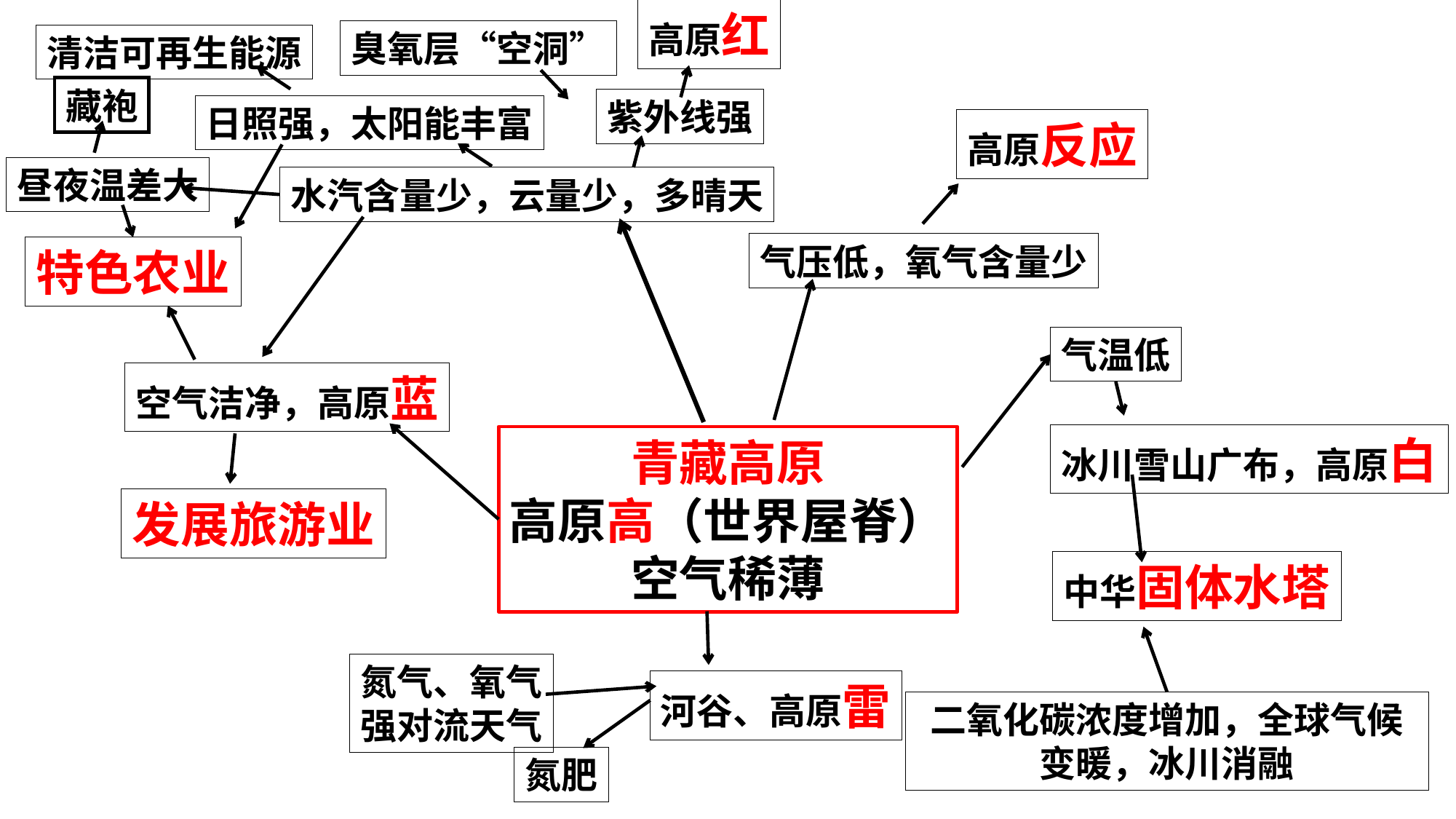

高原红
臭氧层“空洞”
清洁可再生能源
藏袍
紫外线强
日照强，太阳能丰富
高原反应
昼夜温差大
水汽含量少，云量少，多晴天
气压低，氧气含量少
特色农业
气温低
空气洁净，高原蓝
冰川雪山广布，高原白
青藏高原
高原高（世界屋脊）
空气稀薄
发展旅游业
中华固体水塔
氮气、氧气
强对流天气
河谷、高原雷
二氧化碳浓度增加，全球气候变暖，冰川消融
氮肥